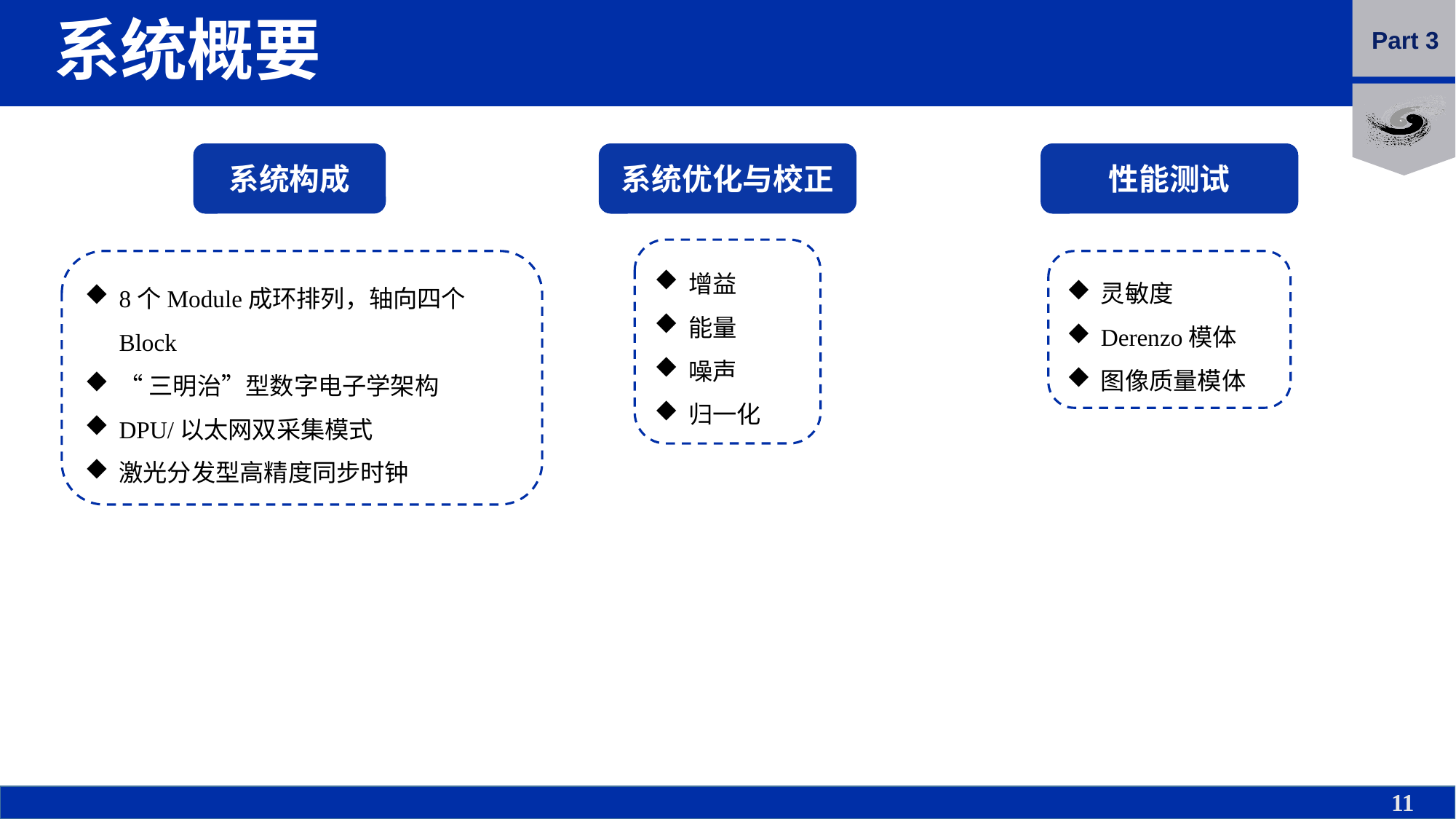

# 系统概要
Part 3
系统构成
系统优化与校正
性能测试
增益
能量
噪声
归一化
8个Module成环排列，轴向四个Block
“三明治”型数字电子学架构
DPU/以太网双采集模式
激光分发型高精度同步时钟
灵敏度
Derenzo模体
图像质量模体
11